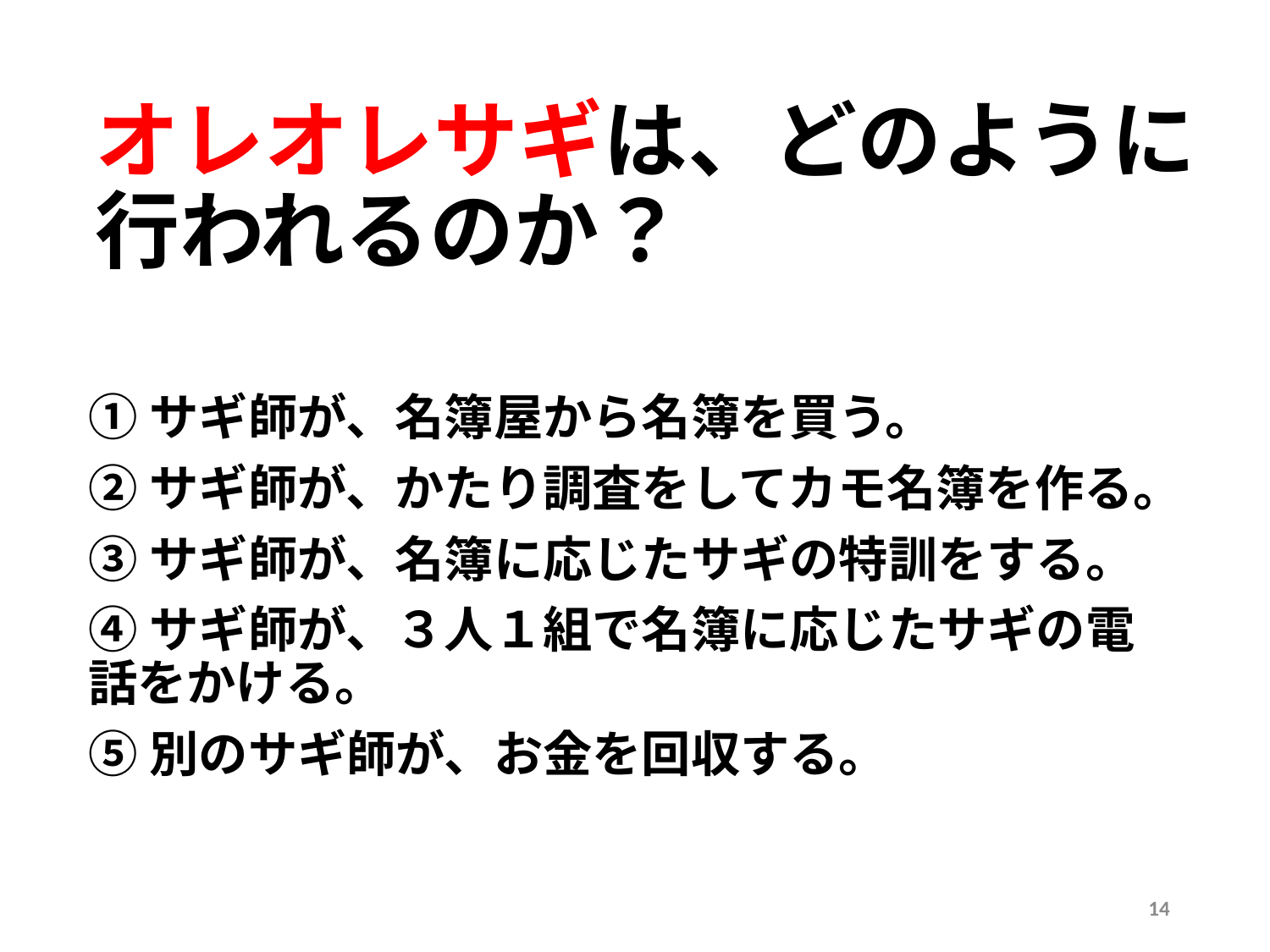

# オレオレサギは、どのように 行われるのか？
①サギ師が、名簿屋から名簿を買う。
②サギ師が、かたり調査をしてカモ名簿を作る。
③サギ師が、名簿に応じたサギの特訓をする。
④サギ師が、３人１組で名簿に応じたサギの電話をかける。
⑤別のサギ師が、お金を回収する。
14